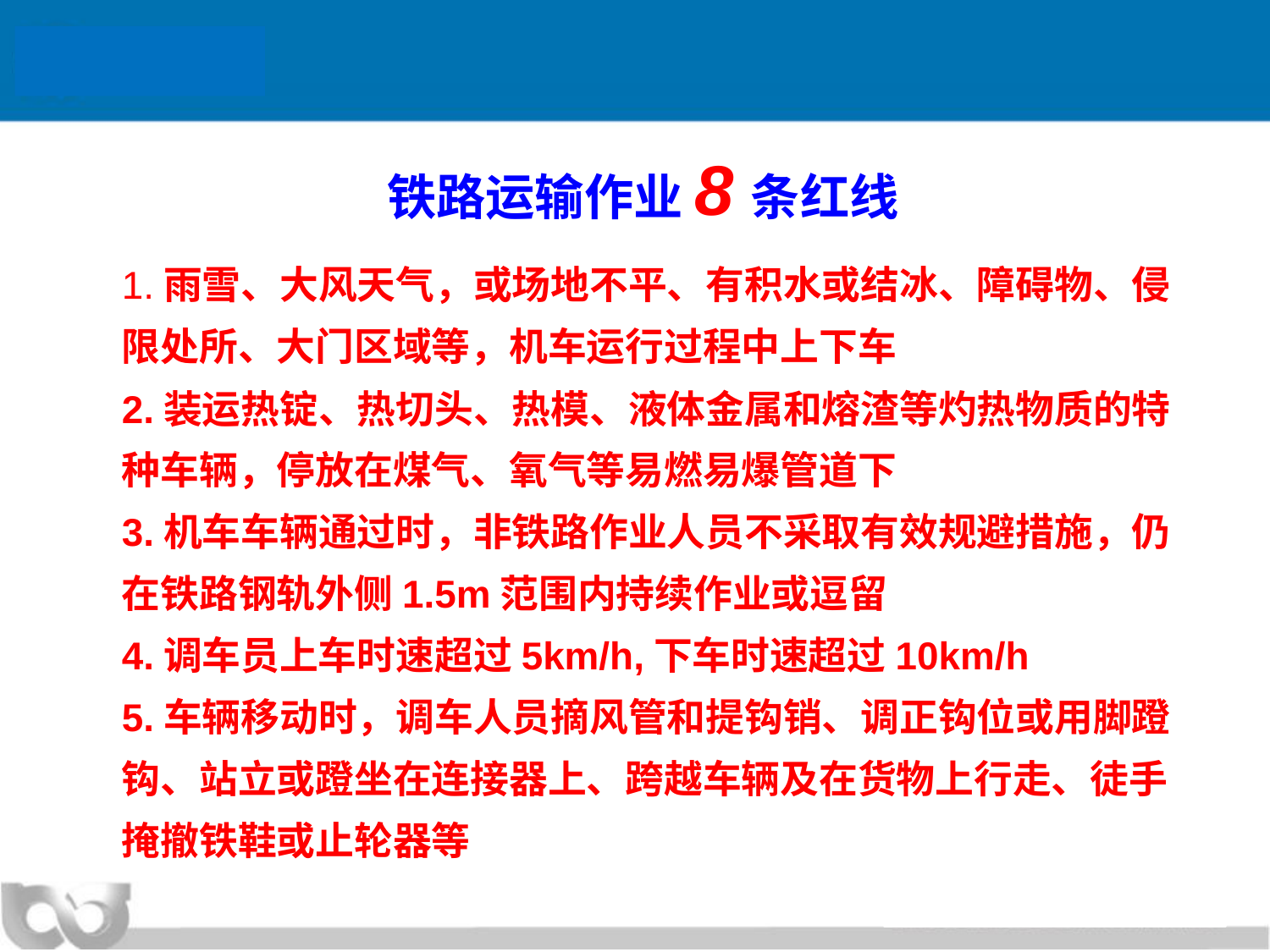

铁路运输作业8条红线
# 1.雨雪、大风天气，或场地不平、有积水或结冰、障碍物、侵限处所、大门区域等，机车运行过程中上下车 2.装运热锭、热切头、热模、液体金属和熔渣等灼热物质的特种车辆，停放在煤气、氧气等易燃易爆管道下 3.机车车辆通过时，非铁路作业人员不采取有效规避措施，仍在铁路钢轨外侧1.5m范围内持续作业或逗留 4.调车员上车时速超过5km/h,下车时速超过10km/h 5.车辆移动时，调车人员摘风管和提钩销、调正钩位或用脚蹬钩、站立或蹬坐在连接器上、跨越车辆及在货物上行走、徒手掩撤铁鞋或止轮器等